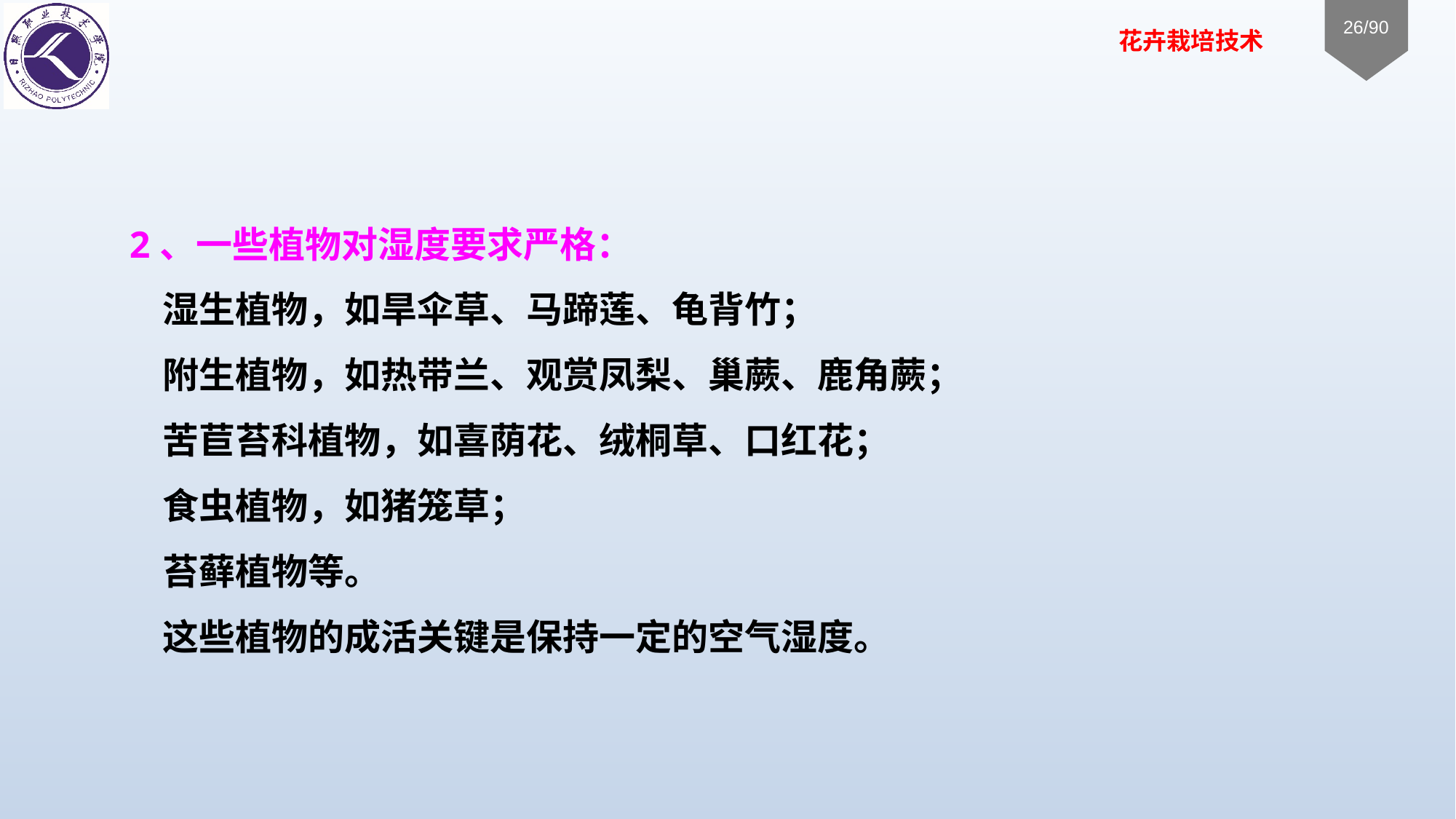

#

2、一些植物对湿度要求严格：
   湿生植物，如旱伞草、马蹄莲、龟背竹；
   附生植物，如热带兰、观赏凤梨、巢蕨、鹿角蕨；
   苦苣苔科植物，如喜荫花、绒桐草、口红花；
   食虫植物，如猪笼草；
   苔藓植物等。
   这些植物的成活关键是保持一定的空气湿度。